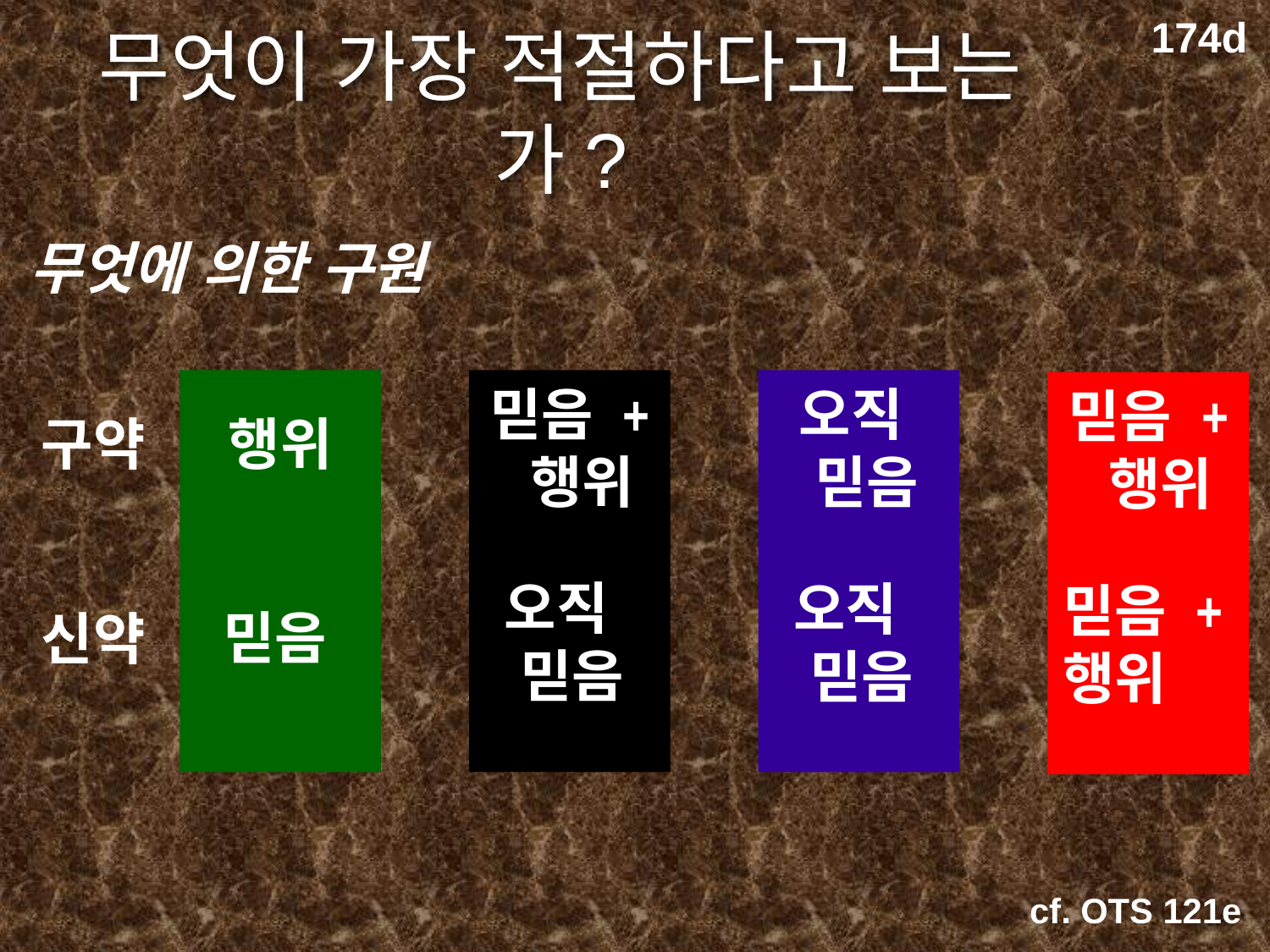

174d
# 무엇이 가장 적절하다고 보는가?
무엇에 의한 구원

행위
믿음

믿음 + 행위
오직  믿음

오직  믿음
오직  믿음

믿음 + 행위
믿음 + 행위
구약

신약
cf. OTS 121e